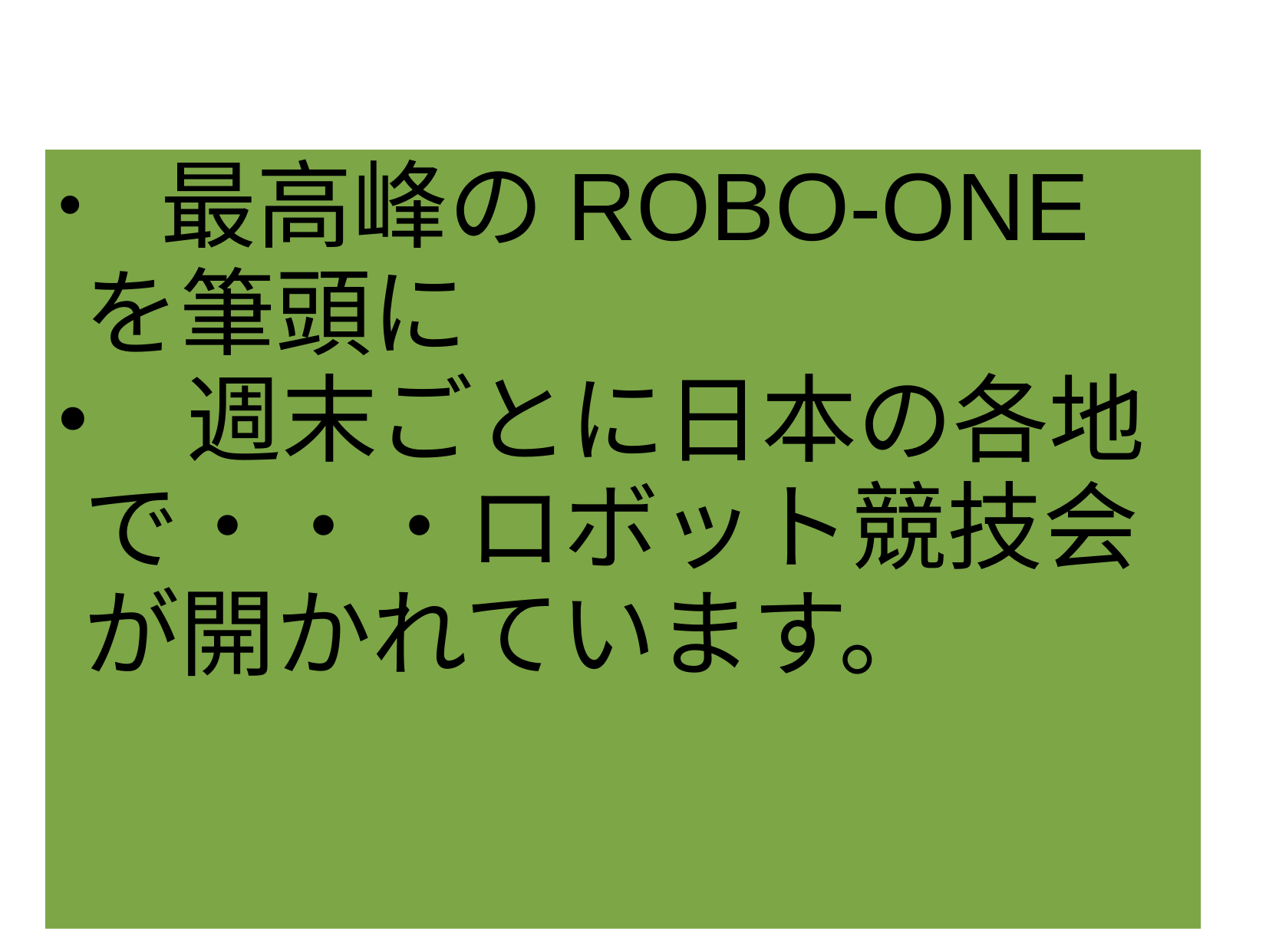

最高峰のROBO-ONEを筆頭に
　週末ごとに日本の各地で・・・ロボット競技会が開かれています。